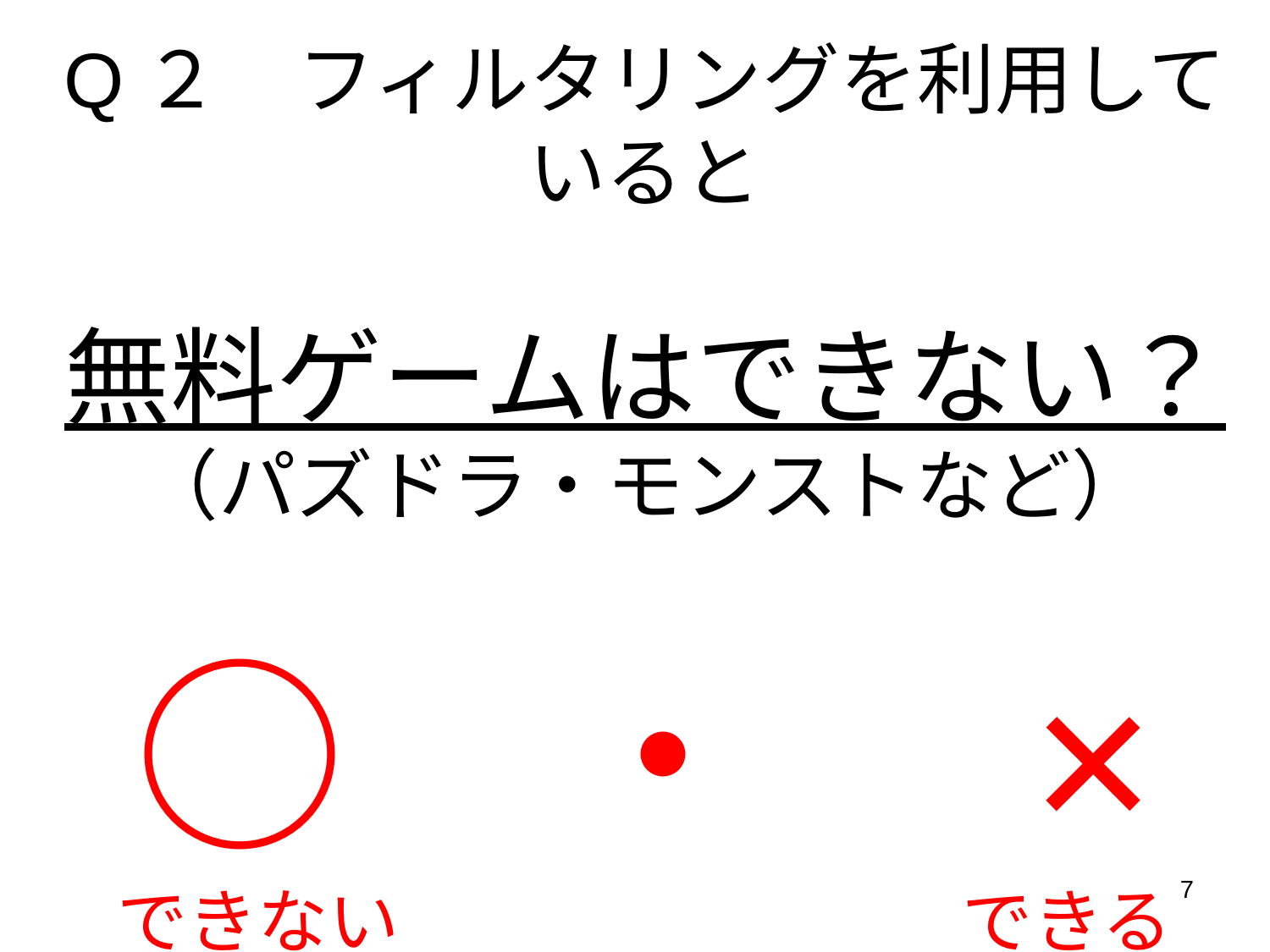

# Q２　フィルタリングを利用していると 無料ゲームはできない？ （パズドラ・モンストなど） ○　・　× できない　　　　　　　　できる
7